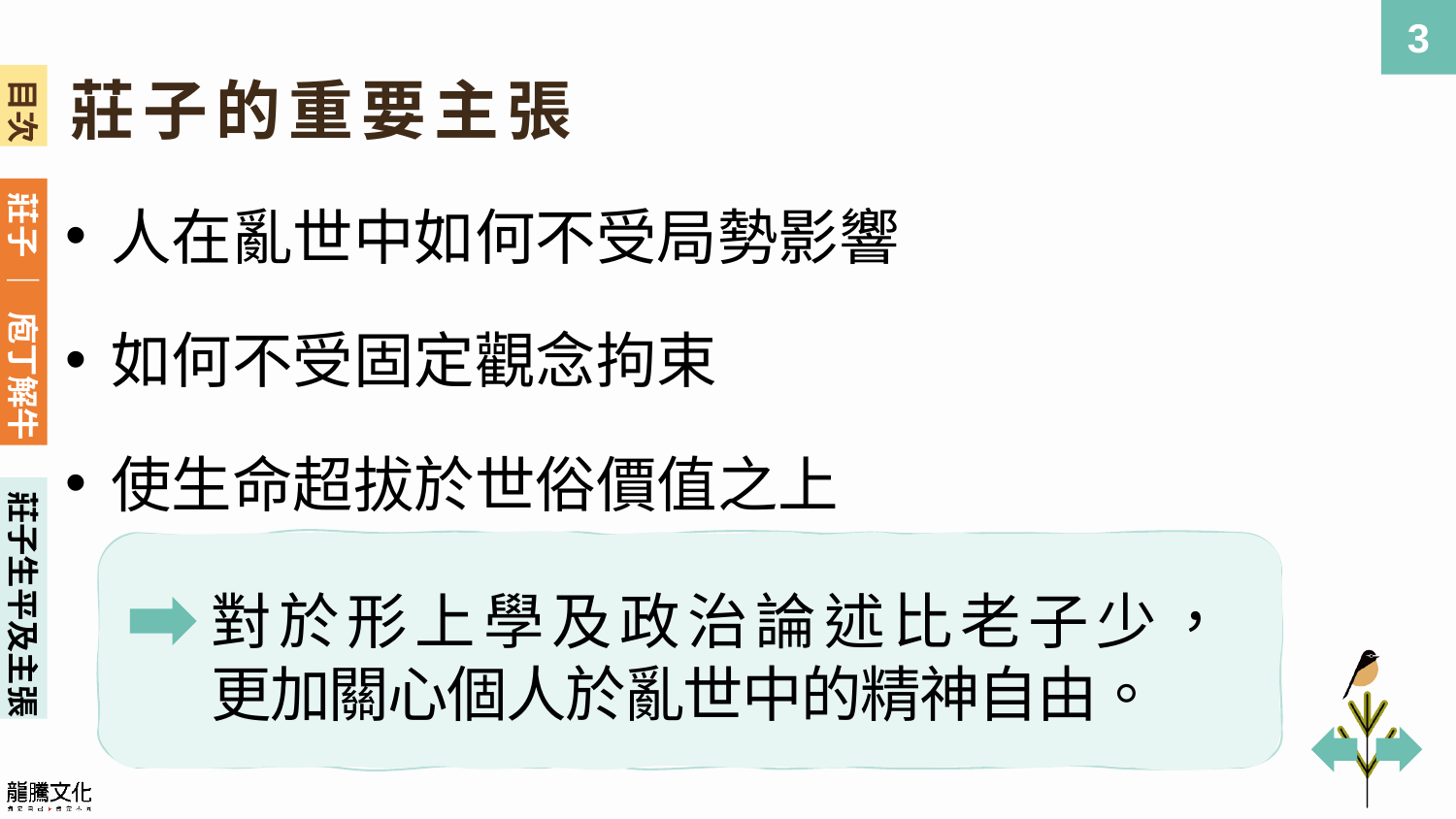

莊子的重要主張
人在亂世中如何不受局勢影響
如何不受固定觀念拘束
使生命超拔於世俗價值之上
莊子生平及主張

對於形上學及政治論述比老子少，
更加關心個人於亂世中的精神自由。